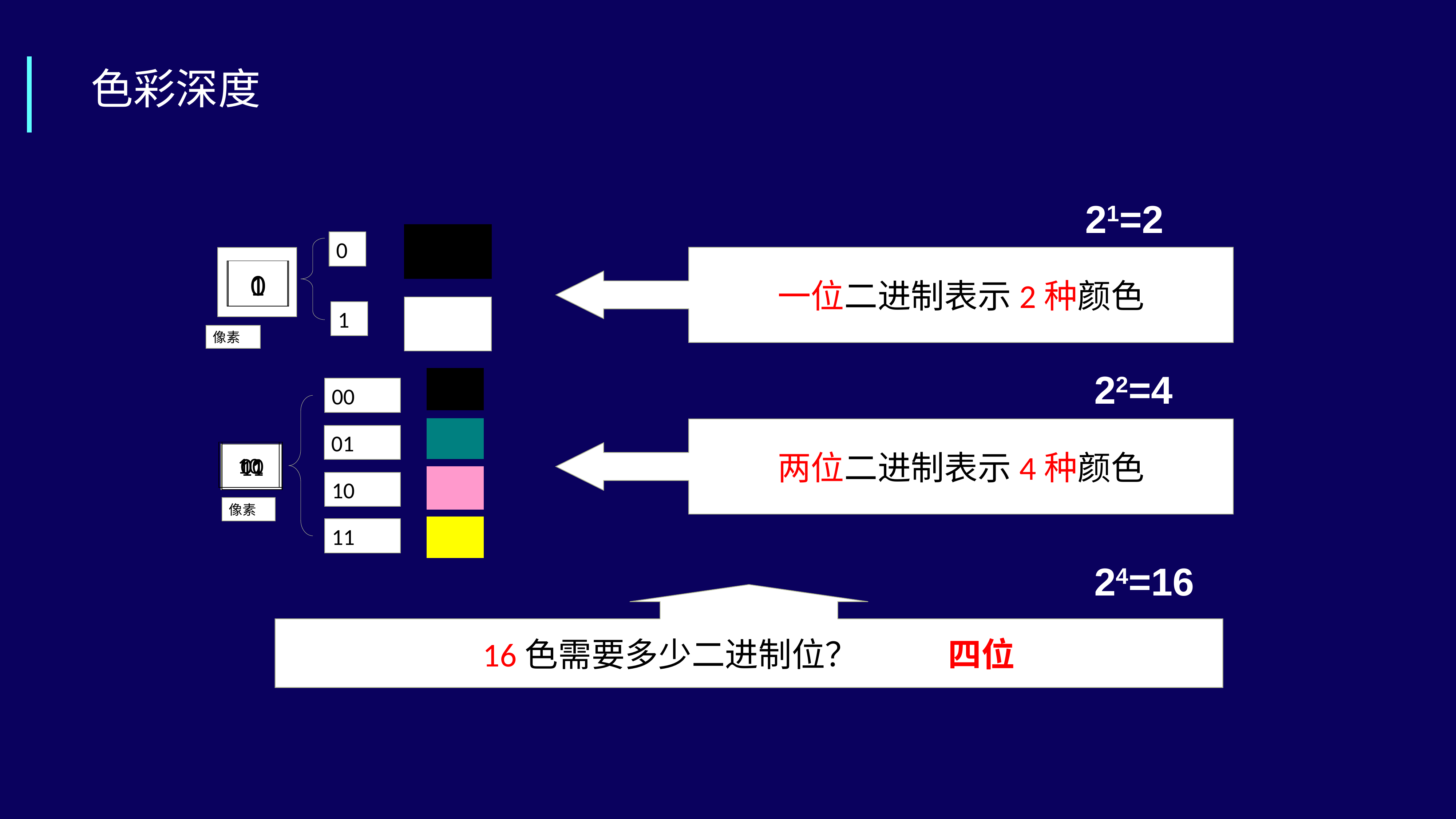

色彩深度
21=2

0

一位二进制表示2种颜色

1
0

1
像素
22=4

00

两位二进制表示4种颜色
01
10
01
00

11

10
像素

11
24=16
16色需要多少二进制位？            四位